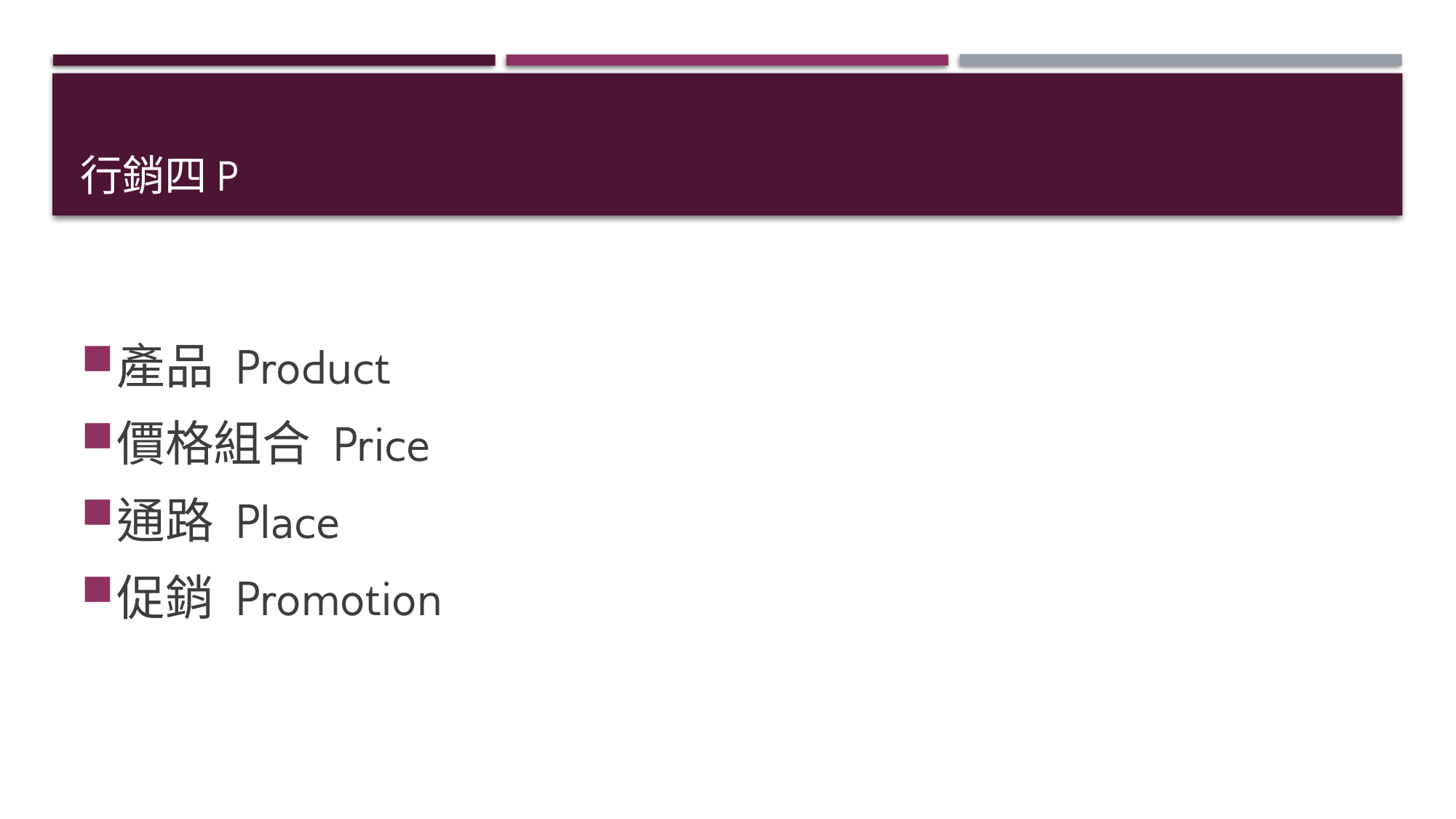

# 行銷四P
產品 Product
價格組合 Price
通路 Place
促銷 Promotion